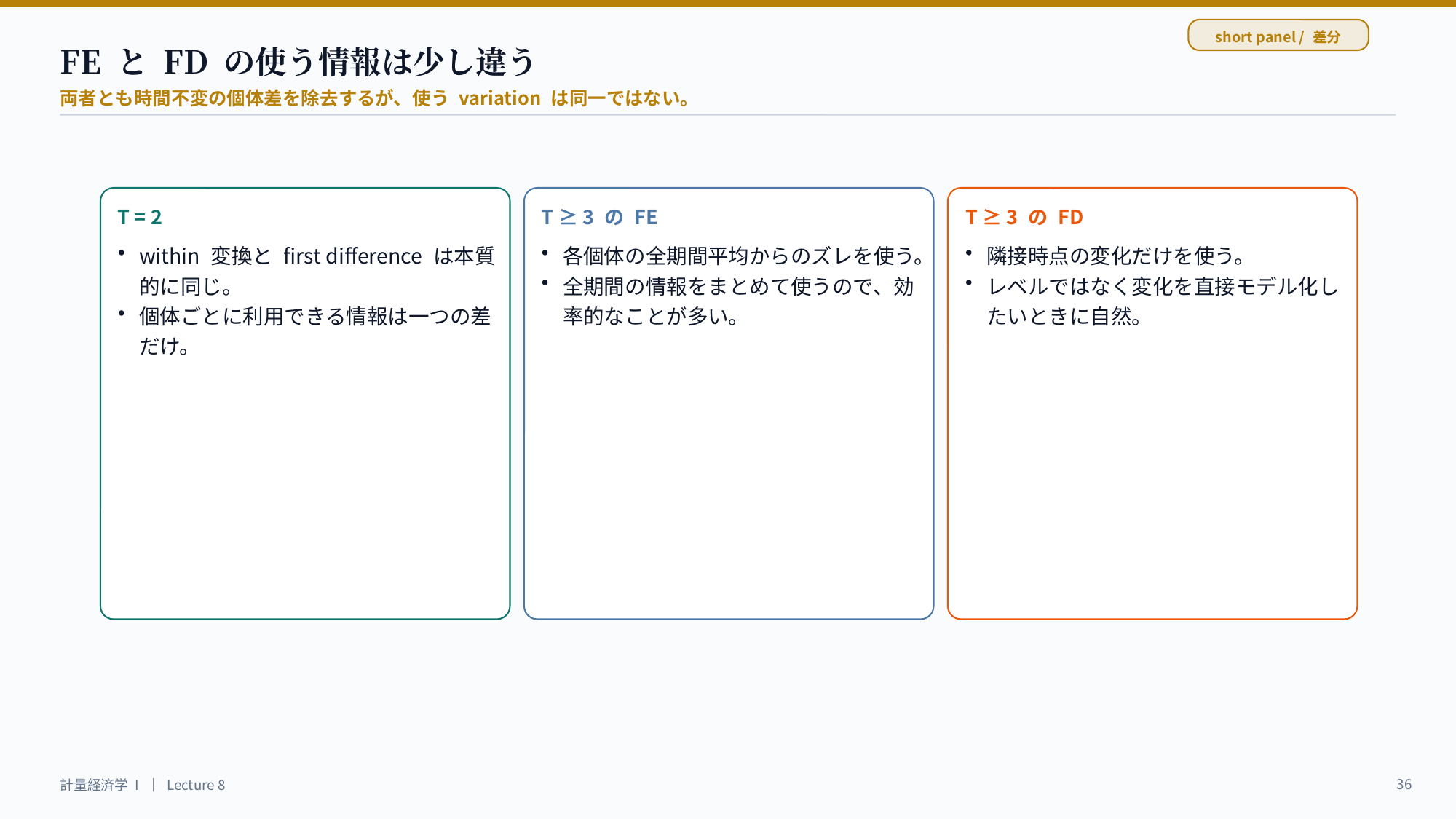

short panel / 差分
FE と FD の使う情報は少し違う
両者とも時間不変の個体差を除去するが、使う variation は同一ではない。

T = 2
T ≥ 3 の FE
T ≥ 3 の FD
within 変換と first difference は本質的に同じ。
個体ごとに利用できる情報は一つの差だけ。
各個体の全期間平均からのズレを使う。
全期間の情報をまとめて使うので、効率的なことが多い。
隣接時点の変化だけを使う。
レベルではなく変化を直接モデル化したいときに自然。
36
計量経済学 I ｜ Lecture 8